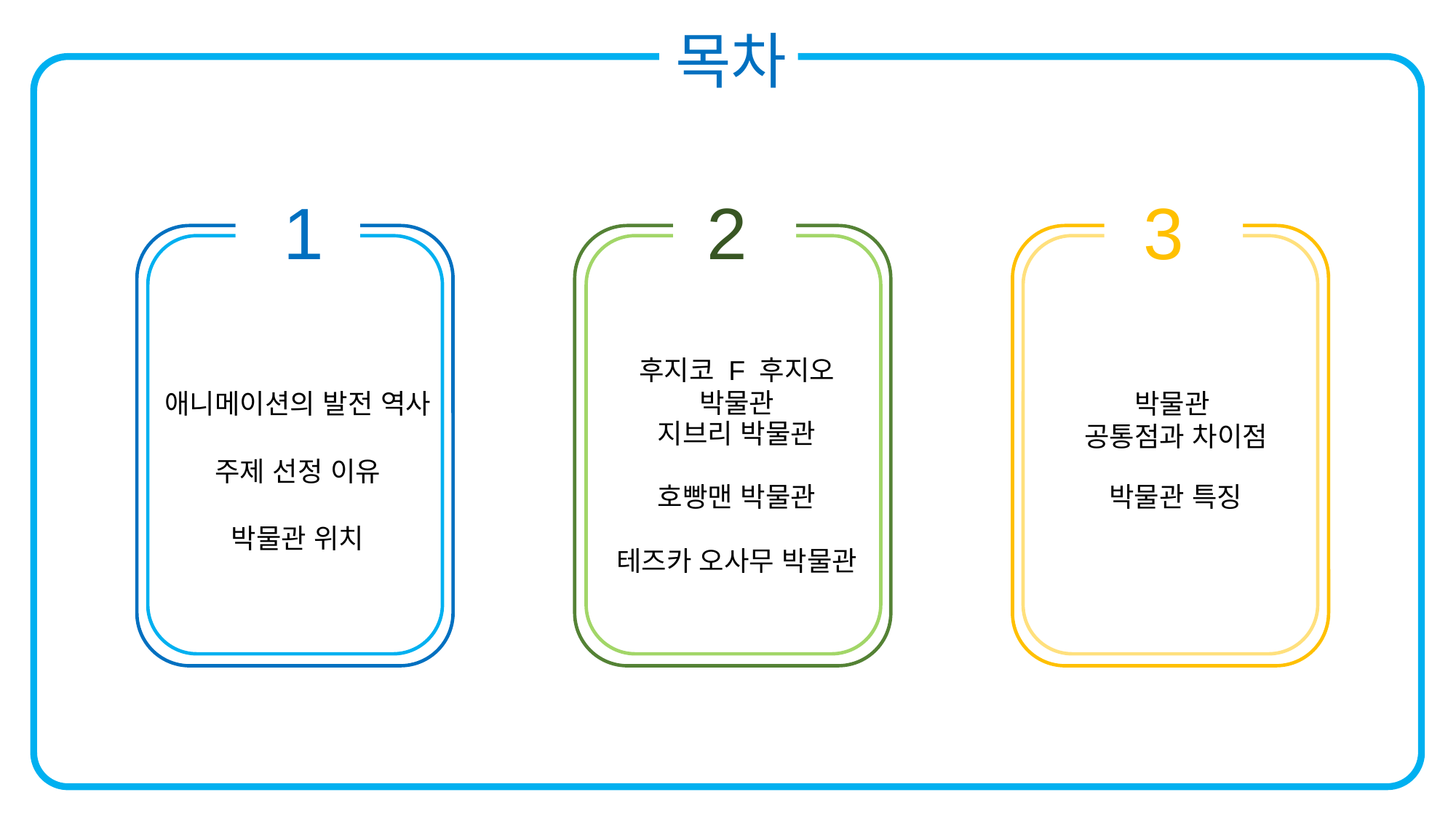

목차

1

애니메이션의 발전 역사
주제 선정 이유
박물관 위치
2

후지코 F 후지오 박물관
지브리 박물관
호빵맨 박물관
테즈카 오사무 박물관
3

박물관
공통점과 차이점
박물관 특징